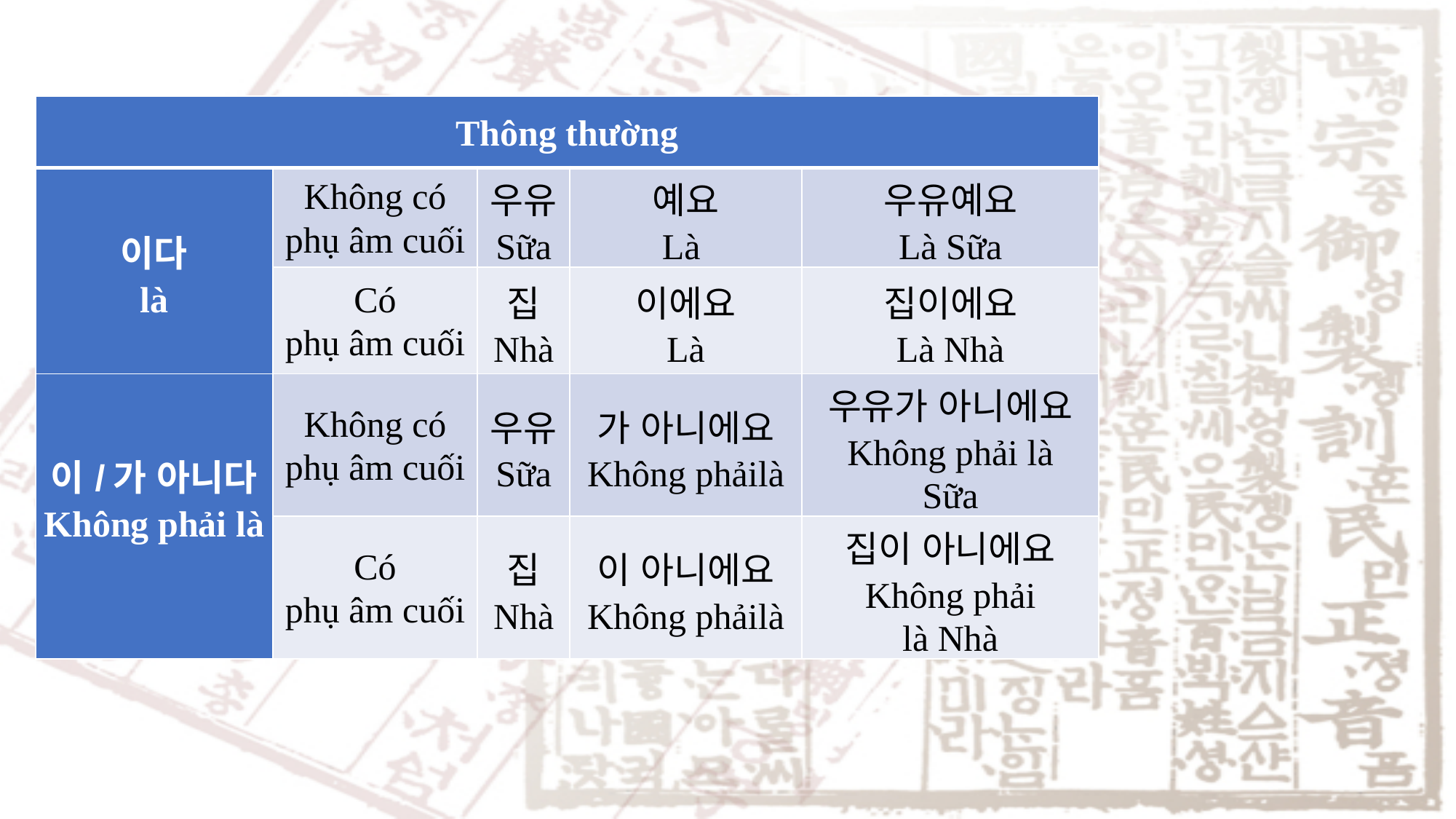

| Thông thường |  |  |  |  |
| --- | --- | --- | --- | --- |
| 이다 là | Không có phụ âm cuối | 우유 Sữa | 예요 Là | 우유예요 Là Sữa |
|  | Có phụ âm cuối | 집 Nhà | 이에요 Là | 집이에요 Là Nhà |
| 이/가 아니다 Không phải là | Không có phụ âm cuối | 우유 Sữa | 가 아니에요 Không phảilà | 우유가 아니에요 Không phải là Sữa |
|  | Có phụ âm cuối | 집 Nhà | 이 아니에요 Không phảilà | 집이 아니에요 Không phải là Nhà |